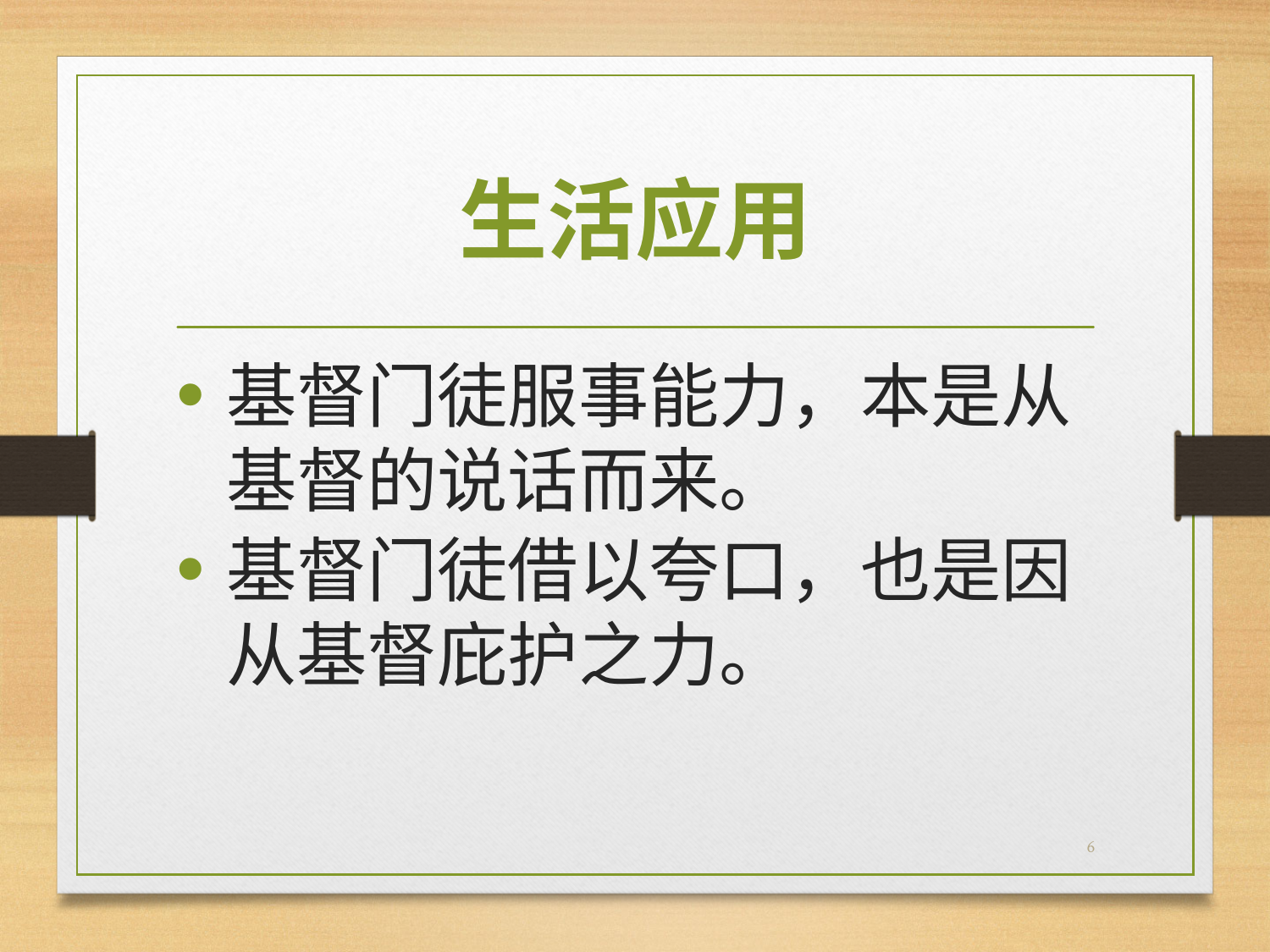

# 生活应用
基督门徒服事能力，本是从基督的说话而来。
基督门徒借以夸口，也是因从基督庇护之力。
6